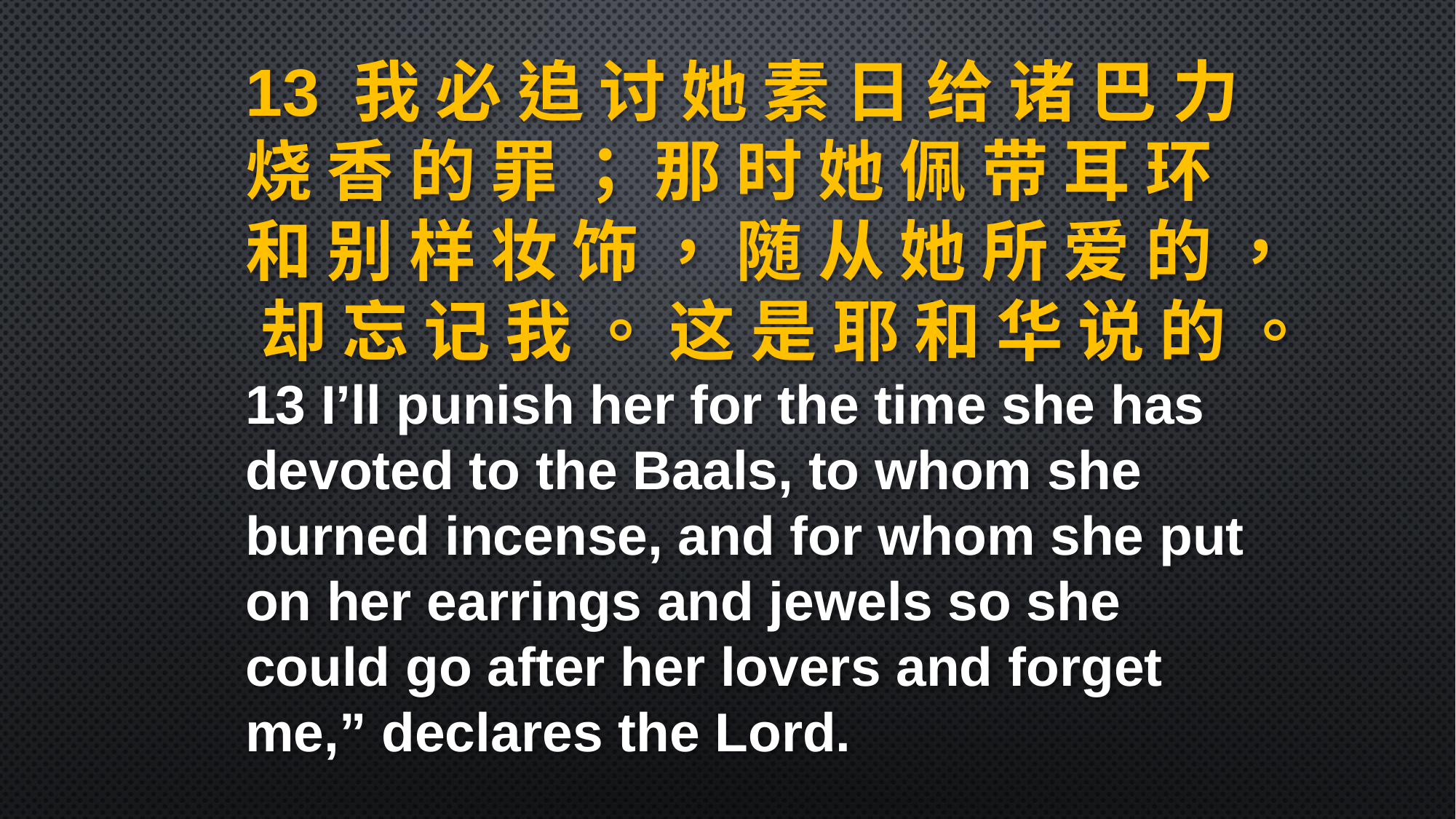

13 我 必 追 讨 她 素 日 给 诸 巴 力 烧 香 的 罪 ； 那 时 她 佩 带 耳 环 和 别 样 妆 饰 ， 随 从 她 所 爱 的 ， 却 忘 记 我 。 这 是 耶 和 华 说 的 。13 I’ll punish her for the time she has devoted to the Baals, to whom she burned incense, and for whom she put on her earrings and jewels so she could go after her lovers and forget me,” declares the Lord.